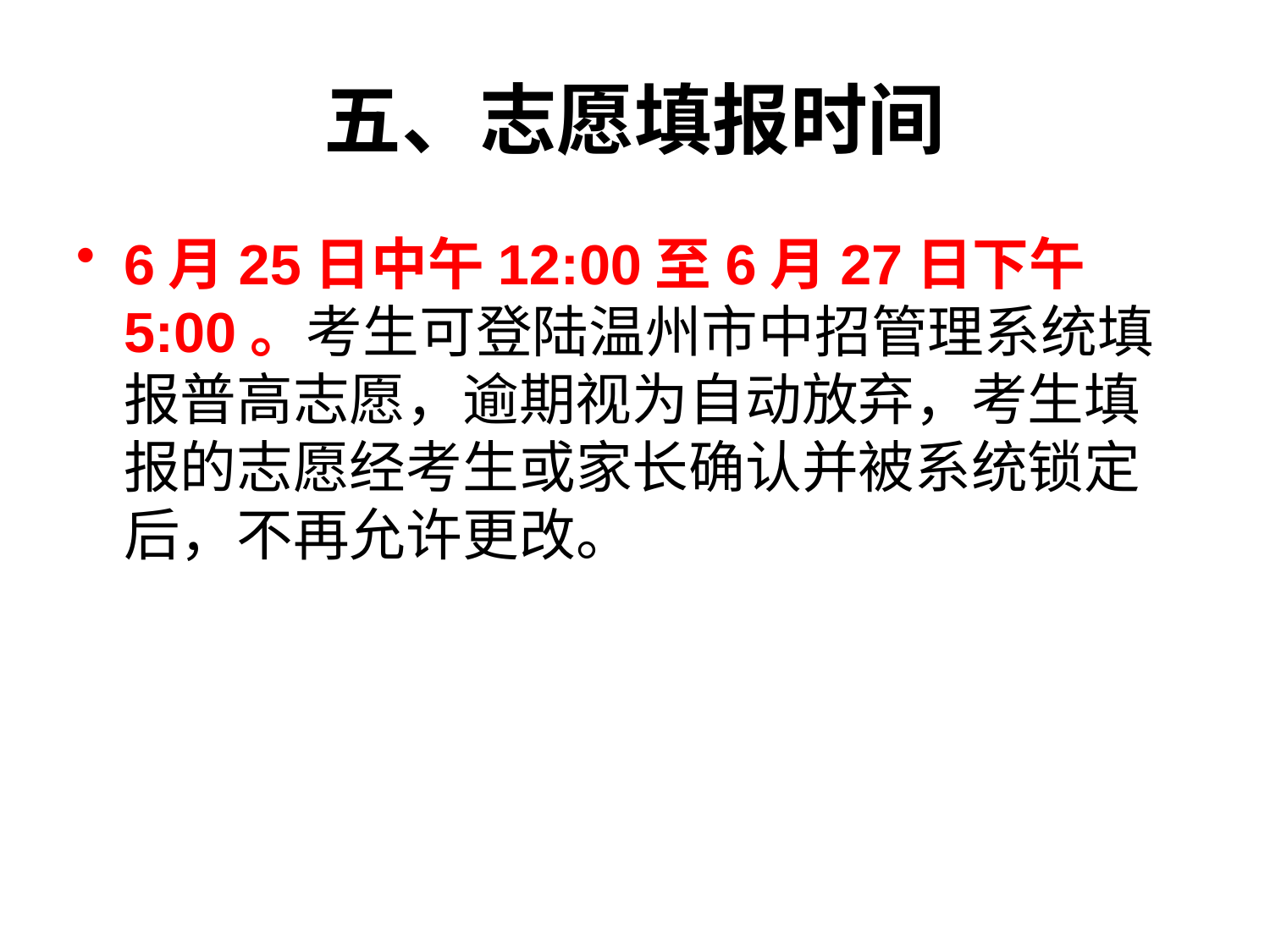

# 五、志愿填报时间
6月25日中午12:00至6月27日下午5:00。考生可登陆温州市中招管理系统填报普高志愿，逾期视为自动放弃，考生填报的志愿经考生或家长确认并被系统锁定后，不再允许更改。